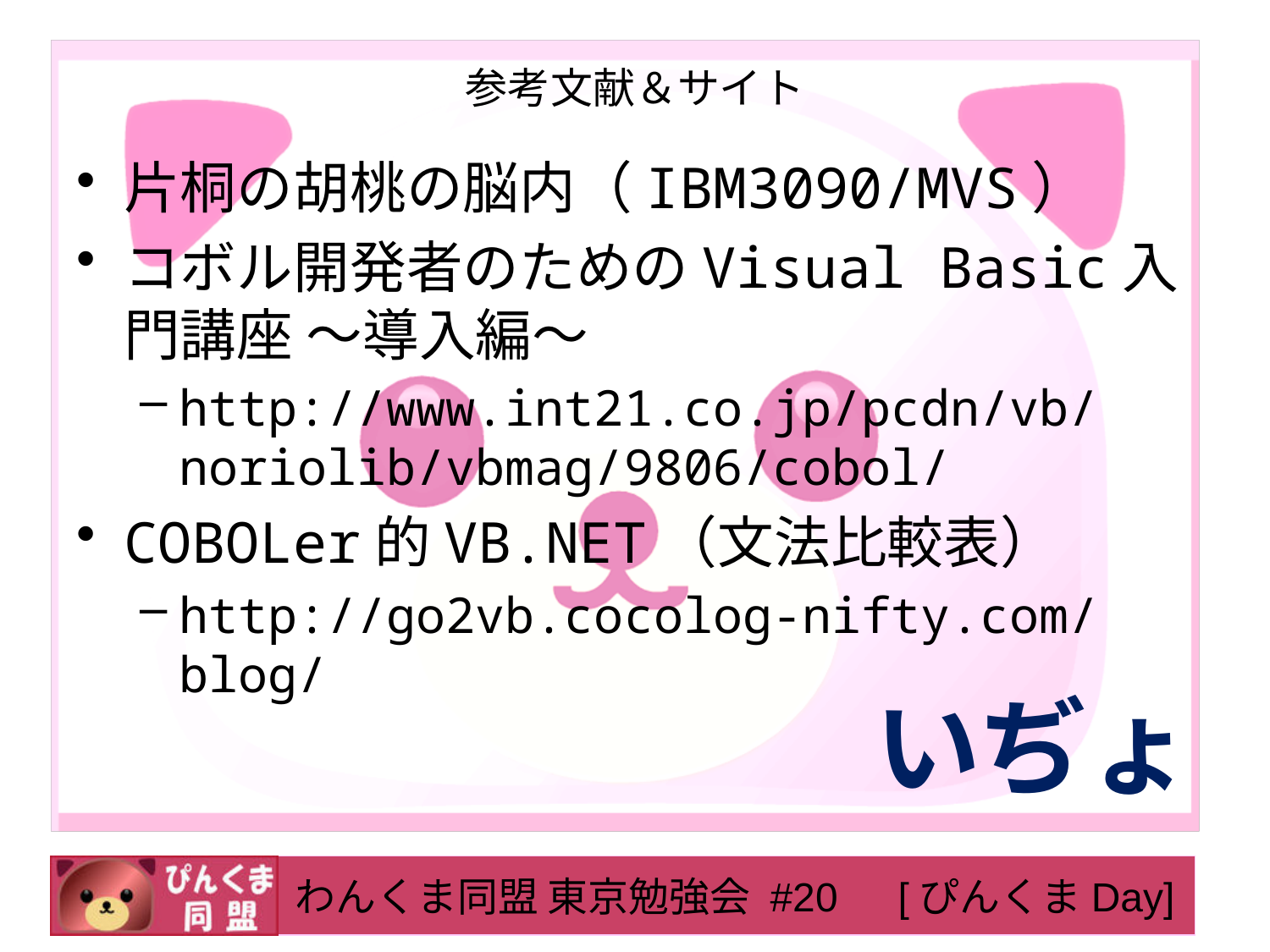

# 参考文献＆サイト
片桐の胡桃の脳内（IBM3090/MVS）
コボル開発者のためのVisual Basic入門講座 ～導入編～
http://www.int21.co.jp/pcdn/vb/noriolib/vbmag/9806/cobol/
COBOLer的VB.NET（文法比較表）
http://go2vb.cocolog-nifty.com/blog/

いぢょ